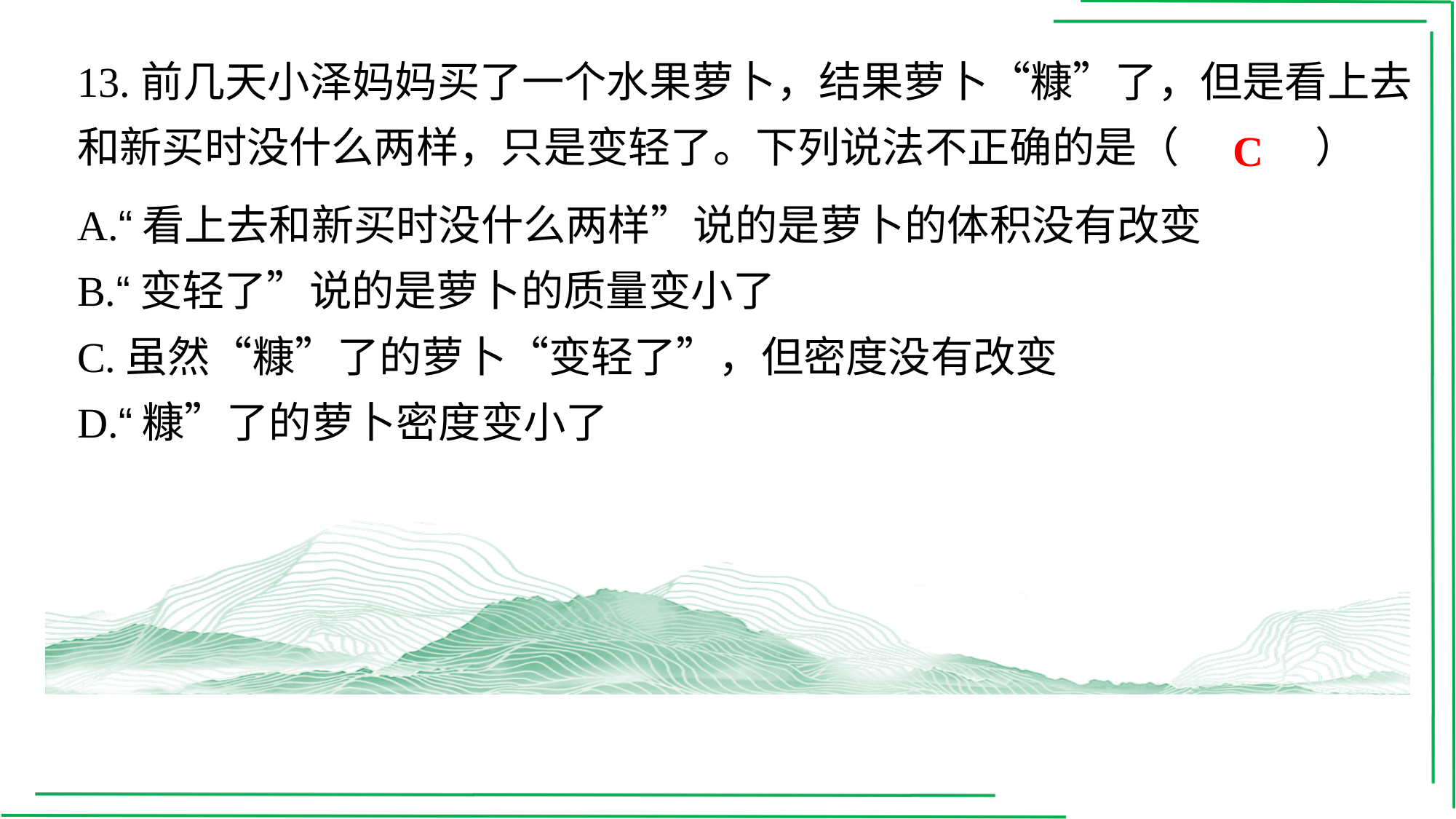

13.前几天小泽妈妈买了一个水果萝卜，结果萝卜“糠”了，但是看上去和新买时没什么两样，只是变轻了。下列说法不正确的是（　C　）
C
| A.“看上去和新买时没什么两样”说的是萝卜的体积没有改变 |
| --- |
| B.“变轻了”说的是萝卜的质量变小了 |
| C.虽然“糠”了的萝卜“变轻了”，但密度没有改变 |
| D.“糠”了的萝卜密度变小了 |